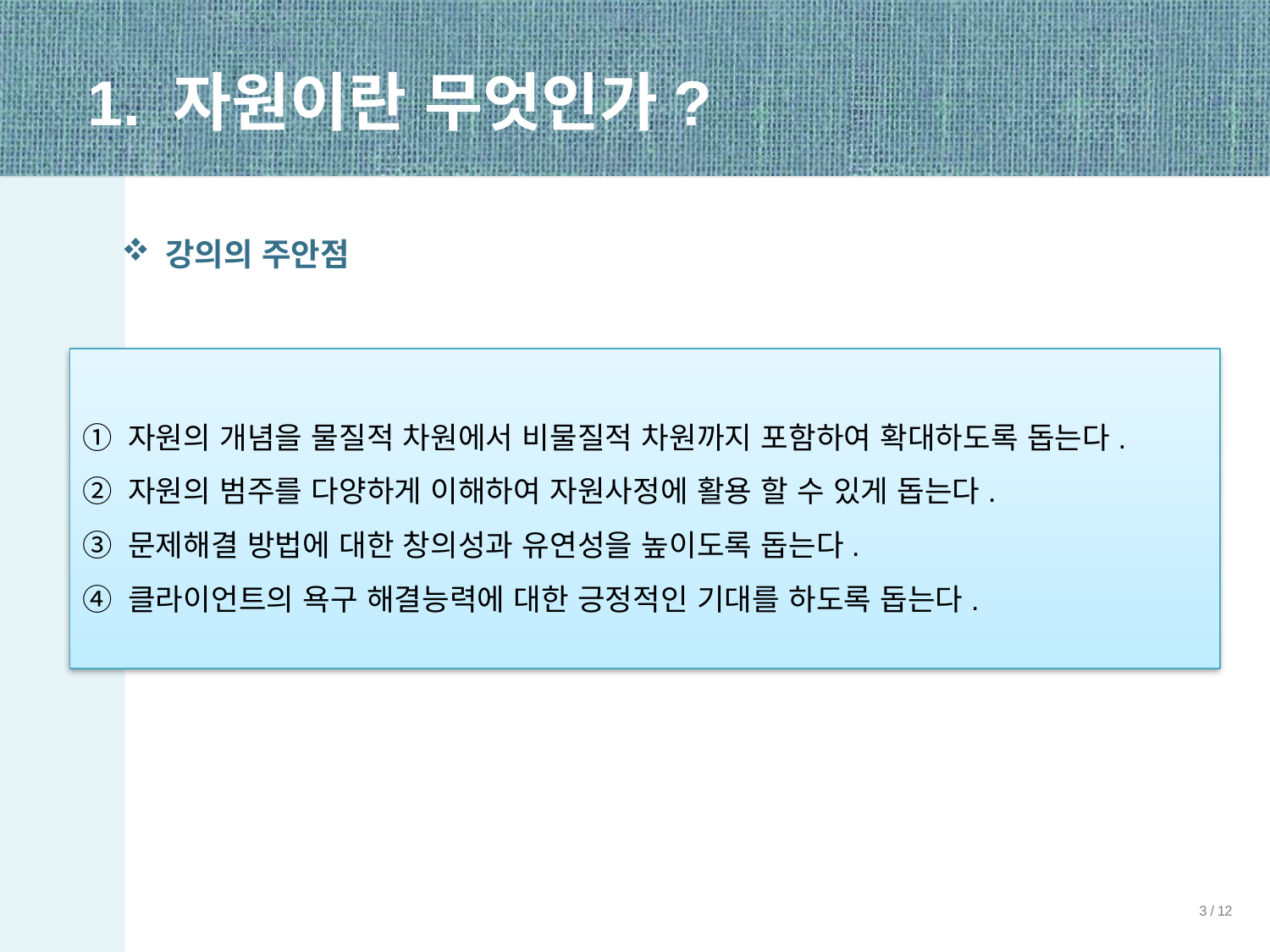

1. 자원이란 무엇인가?
 강의의 주안점
① 자원의 개념을 물질적 차원에서 비물질적 차원까지 포함하여 확대하도록 돕는다.
② 자원의 범주를 다양하게 이해하여 자원사정에 활용 할 수 있게 돕는다.
③ 문제해결 방법에 대한 창의성과 유연성을 높이도록 돕는다.
④ 클라이언트의 욕구 해결능력에 대한 긍정적인 기대를 하도록 돕는다.
3 / 12